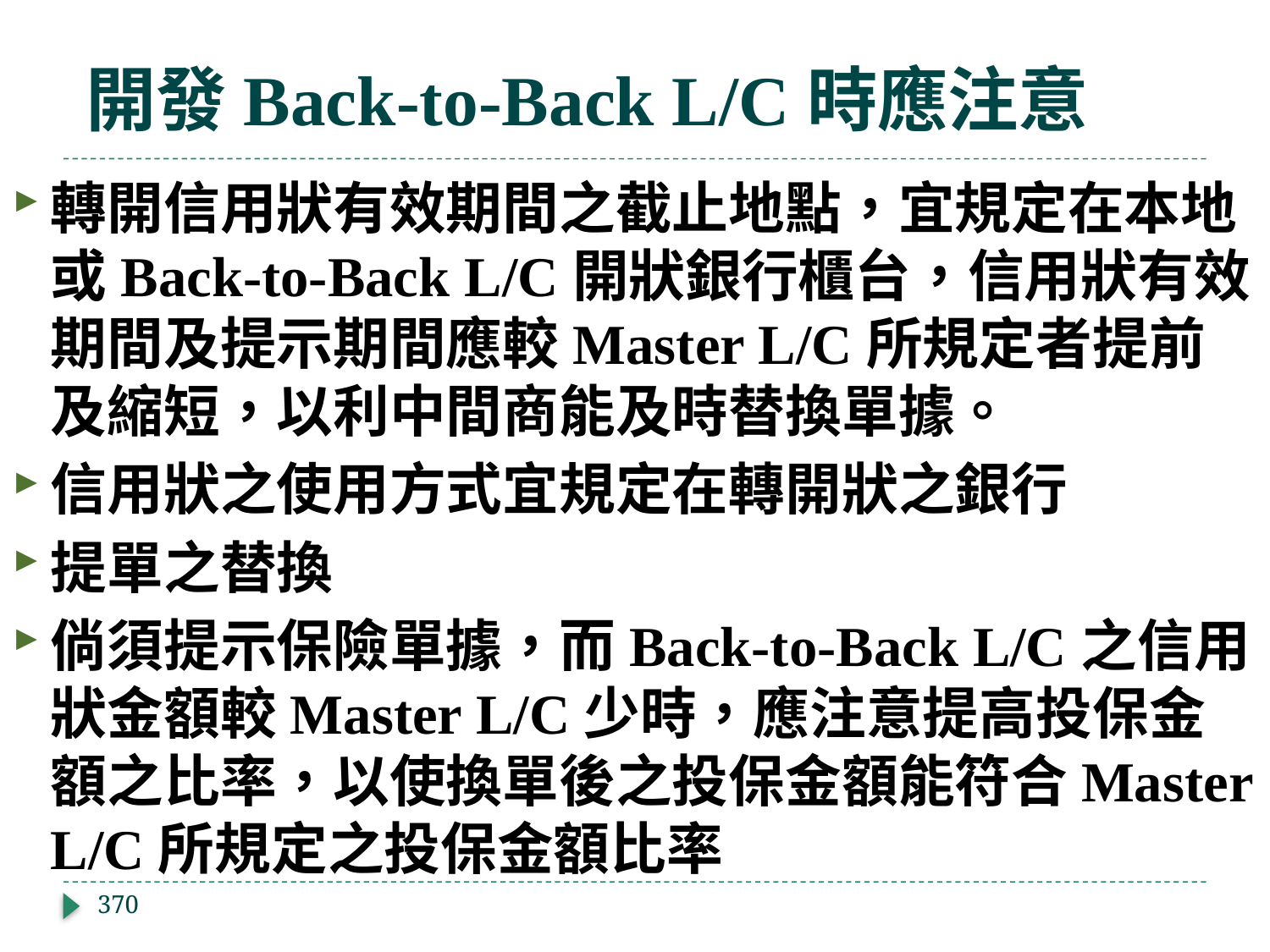

# 開發Back-to-Back L/C時應注意
轉開信用狀有效期間之截止地點，宜規定在本地或Back-to-Back L/C開狀銀行櫃台，信用狀有效期間及提示期間應較Master L/C所規定者提前及縮短，以利中間商能及時替換單據。
信用狀之使用方式宜規定在轉開狀之銀行
提單之替換
倘須提示保險單據，而Back-to-Back L/C之信用狀金額較Master L/C少時，應注意提高投保金額之比率，以使換單後之投保金額能符合Master L/C所規定之投保金額比率
370